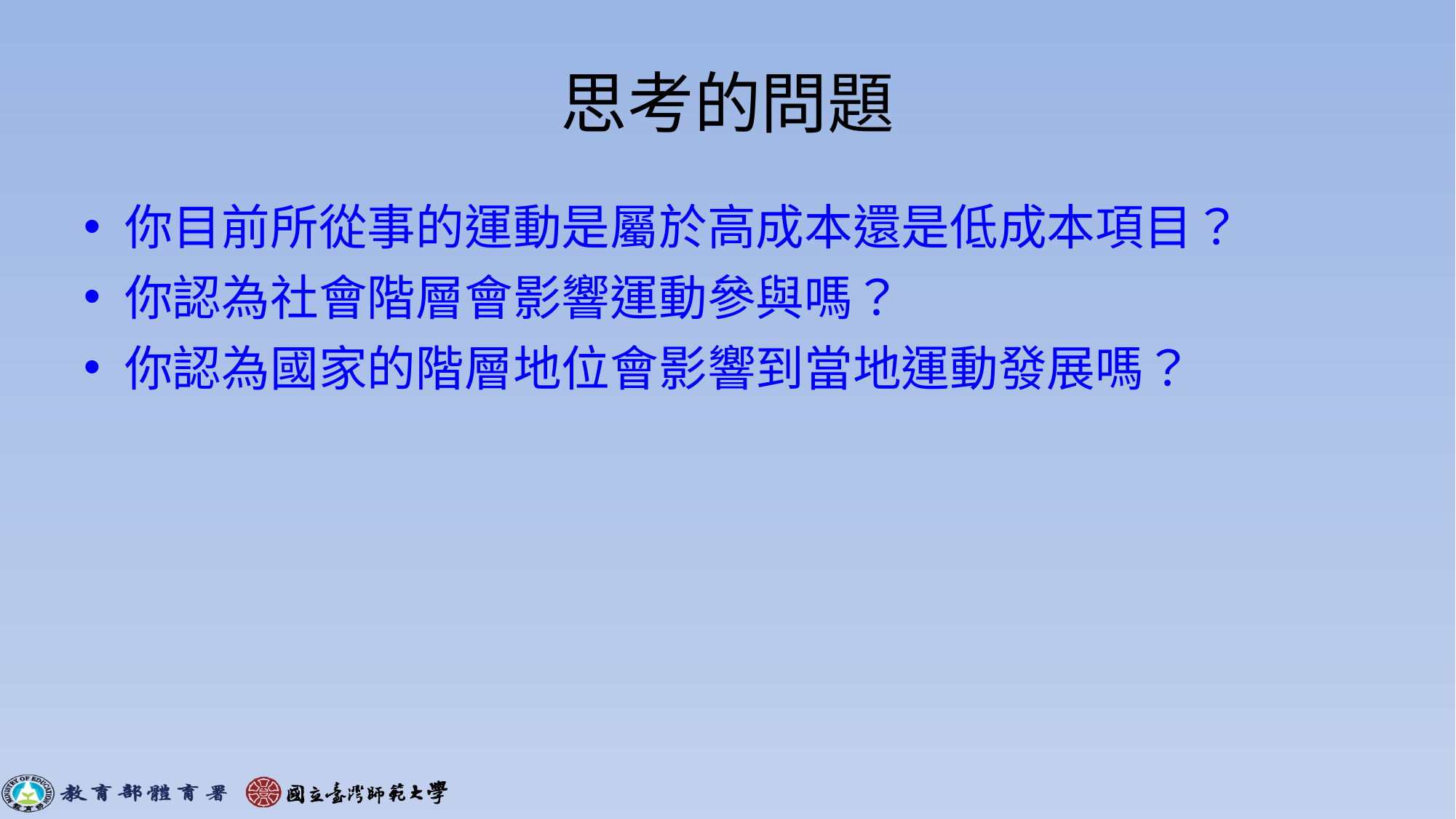

# 思考的問題
你目前所從事的運動是屬於高成本還是低成本項目？
你認為社會階層會影響運動參與嗎？
你認為國家的階層地位會影響到當地運動發展嗎？